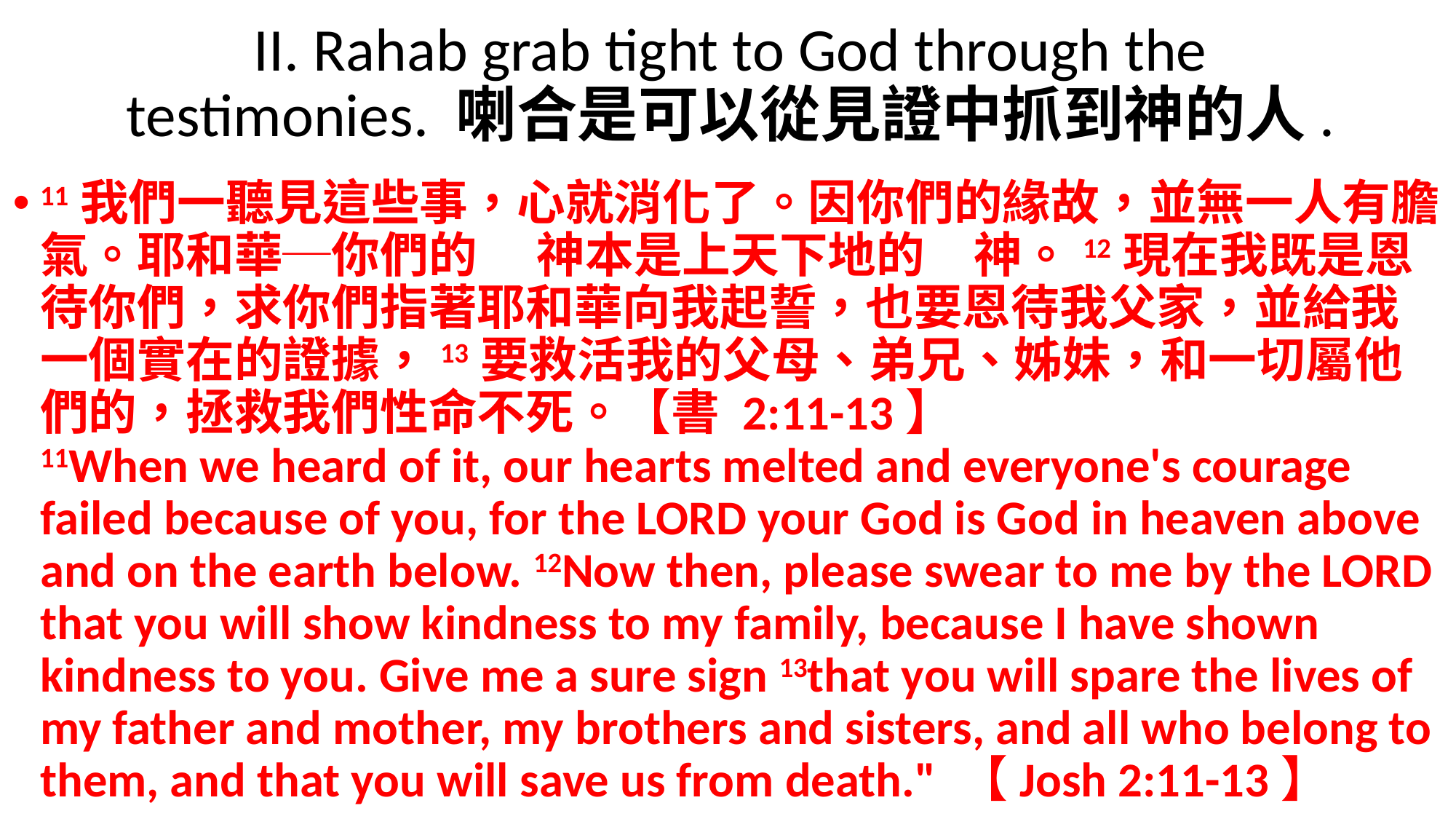

# II. Rahab grab tight to God through the testimonies. 喇合是可以從見證中抓到神的人.
11我們一聽見這些事，心就消化了。因你們的緣故，並無一人有膽氣。耶和華─你們的　 神本是上天下地的　神。12現在我既是恩待你們，求你們指著耶和華向我起誓，也要恩待我父家，並給我一個實在的證據，13要救活我的父母、弟兄、姊妹，和一切屬他們的，拯救我們性命不死。【書 2:11-13】
11When we heard of it, our hearts melted and everyone's courage failed because of you, for the LORD your God is God in heaven above and on the earth below. 12Now then, please swear to me by the LORD that you will show kindness to my family, because I have shown kindness to you. Give me a sure sign 13that you will spare the lives of my father and mother, my brothers and sisters, and all who belong to them, and that you will save us from death." 【Josh 2:11-13】